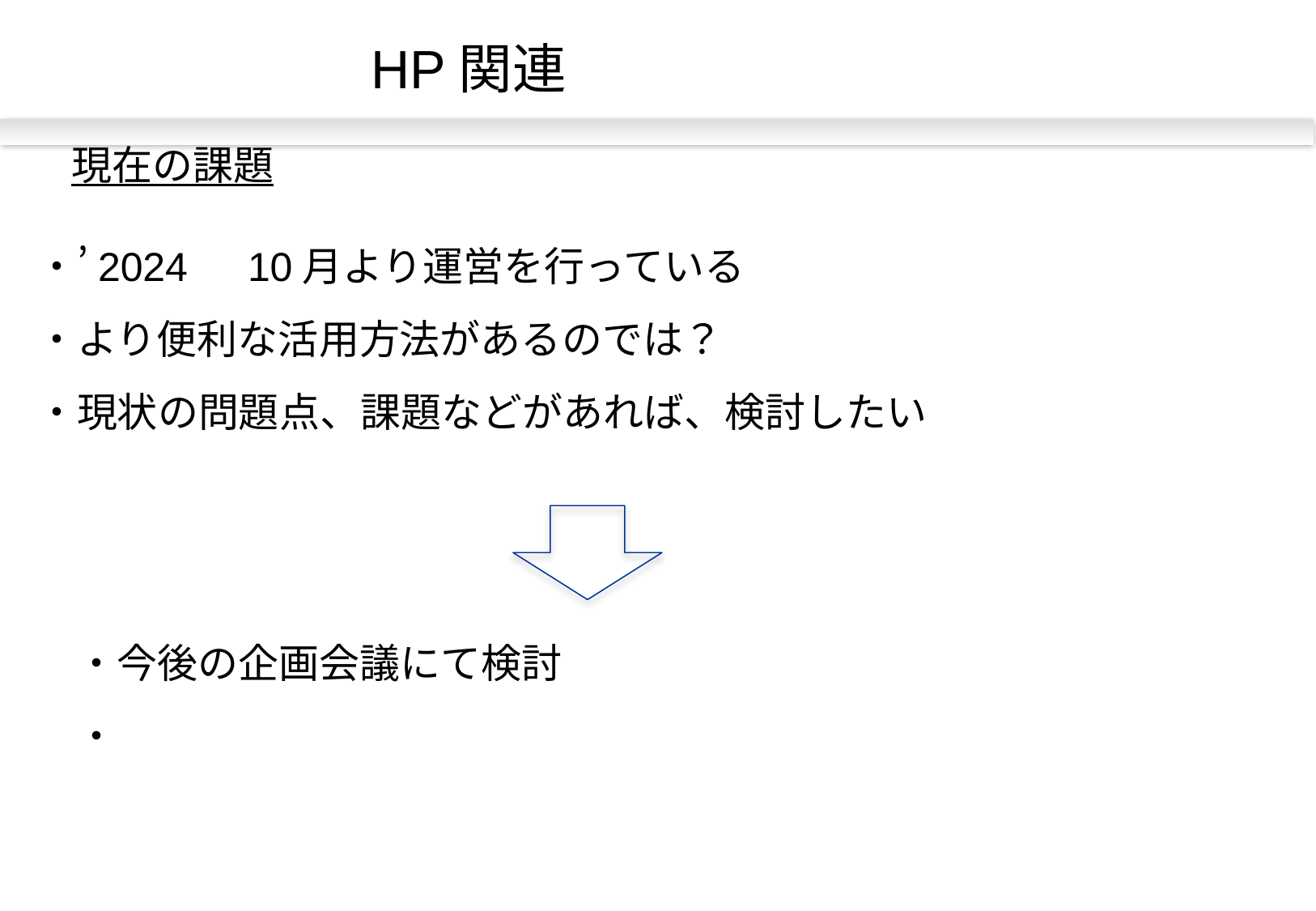

HP関連
現在の課題
・’2024　10月より運営を行っている
・より便利な活用方法があるのでは？
・現状の問題点、課題などがあれば、検討したい

・今後の企画会議にて検討
・